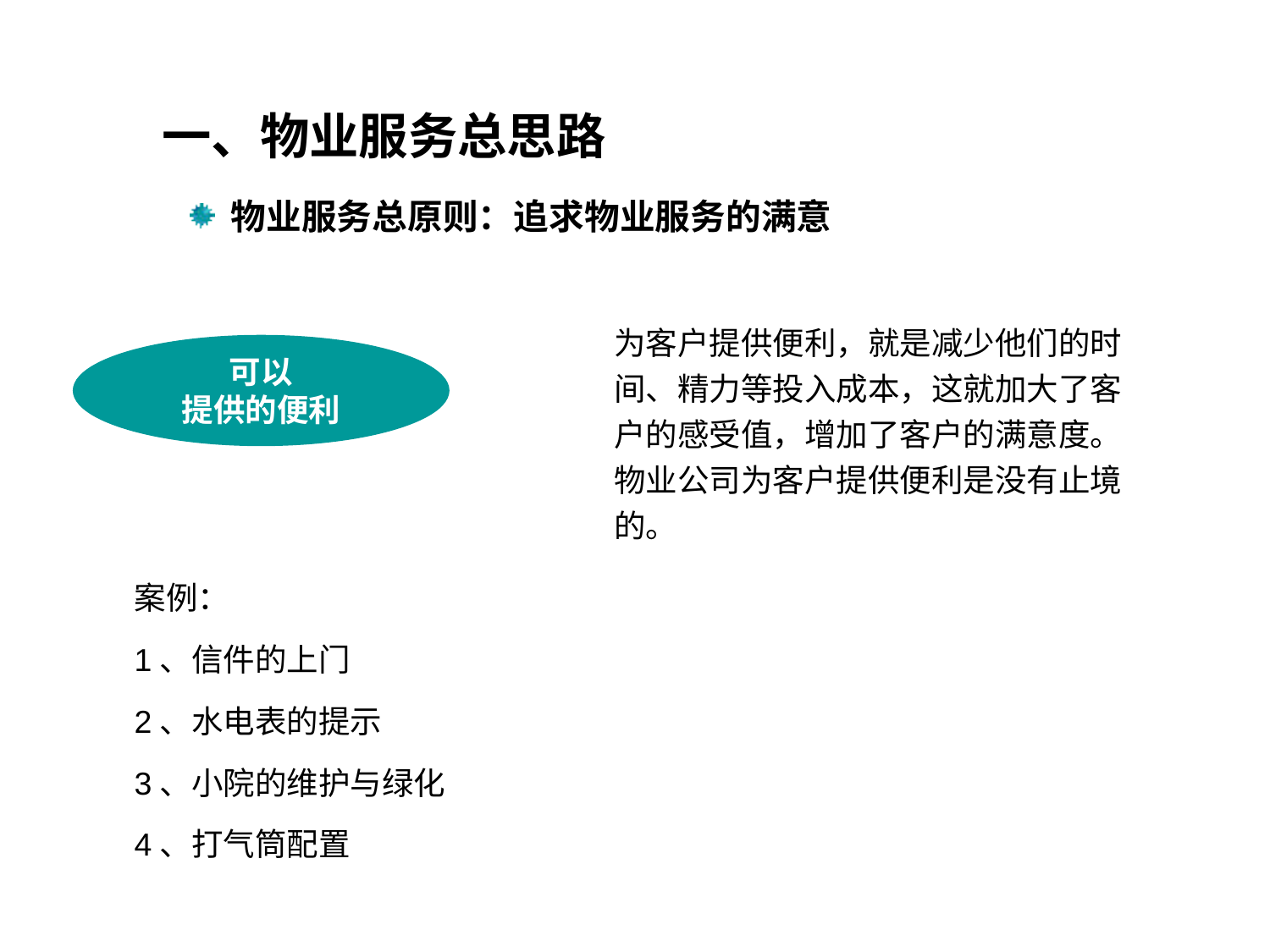

一、物业服务总思路
 物业服务总原则：追求物业服务的满意
为客户提供便利，就是减少他们的时间、精力等投入成本，这就加大了客户的感受值，增加了客户的满意度。物业公司为客户提供便利是没有止境的。
可以
提供的便利
案例：
1、信件的上门
2、水电表的提示
3、小院的维护与绿化
4、打气筒配置